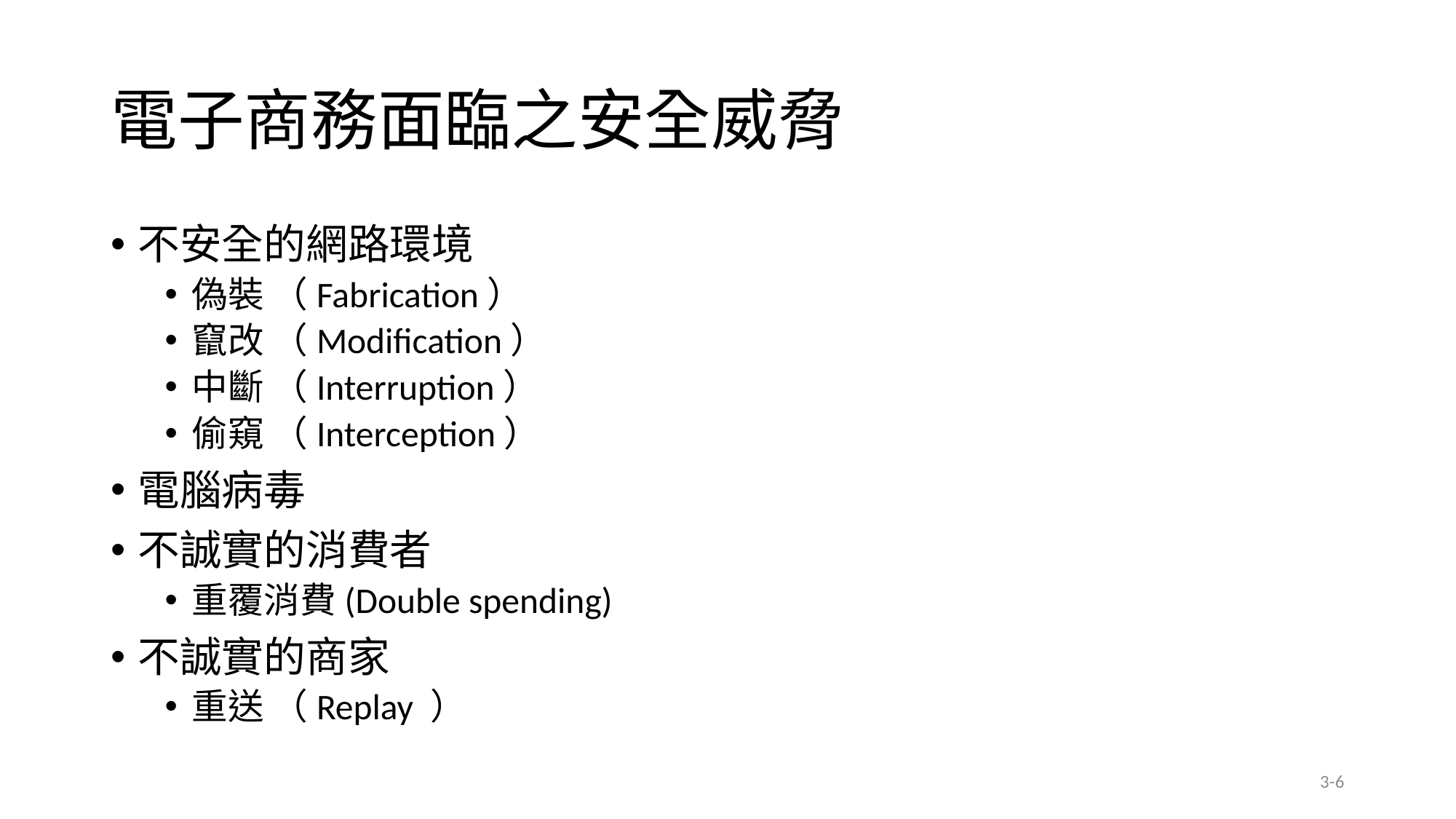

# 電子商務面臨之安全威脅
不安全的網路環境
偽裝 （Fabrication）
竄改 （Modification）
中斷 （Interruption）
偷窺 （Interception）
電腦病毒
不誠實的消費者
重覆消費(Double spending)
不誠實的商家
重送 （Replay ）
3-6